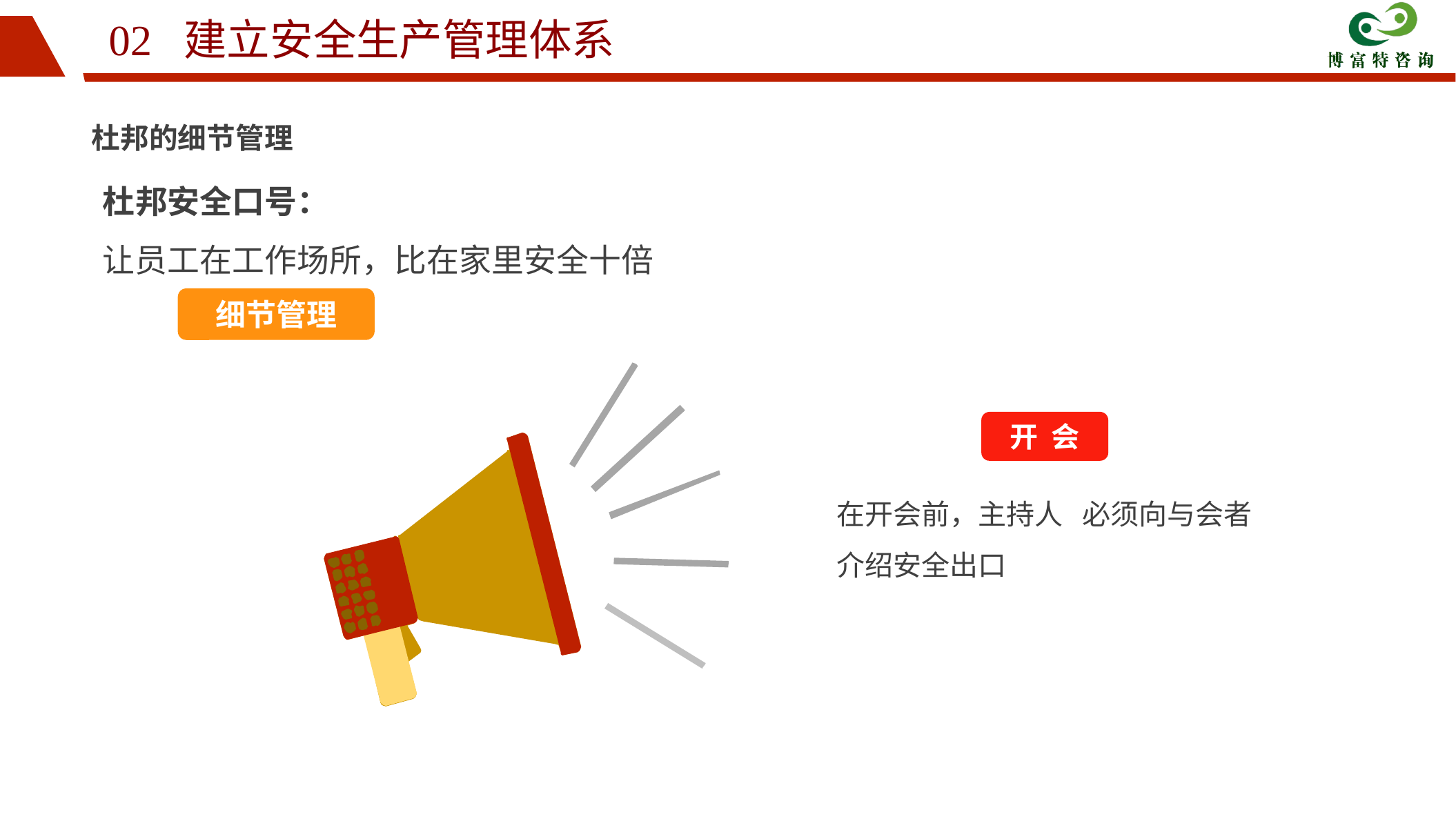

02  建立安全生产管理体系

杜邦的细节管理
杜邦安全口号：
让员工在工作场所，比在家里安全十倍
细节管理

开  会
在开会前，主持人   必须向与会者介绍安全出口